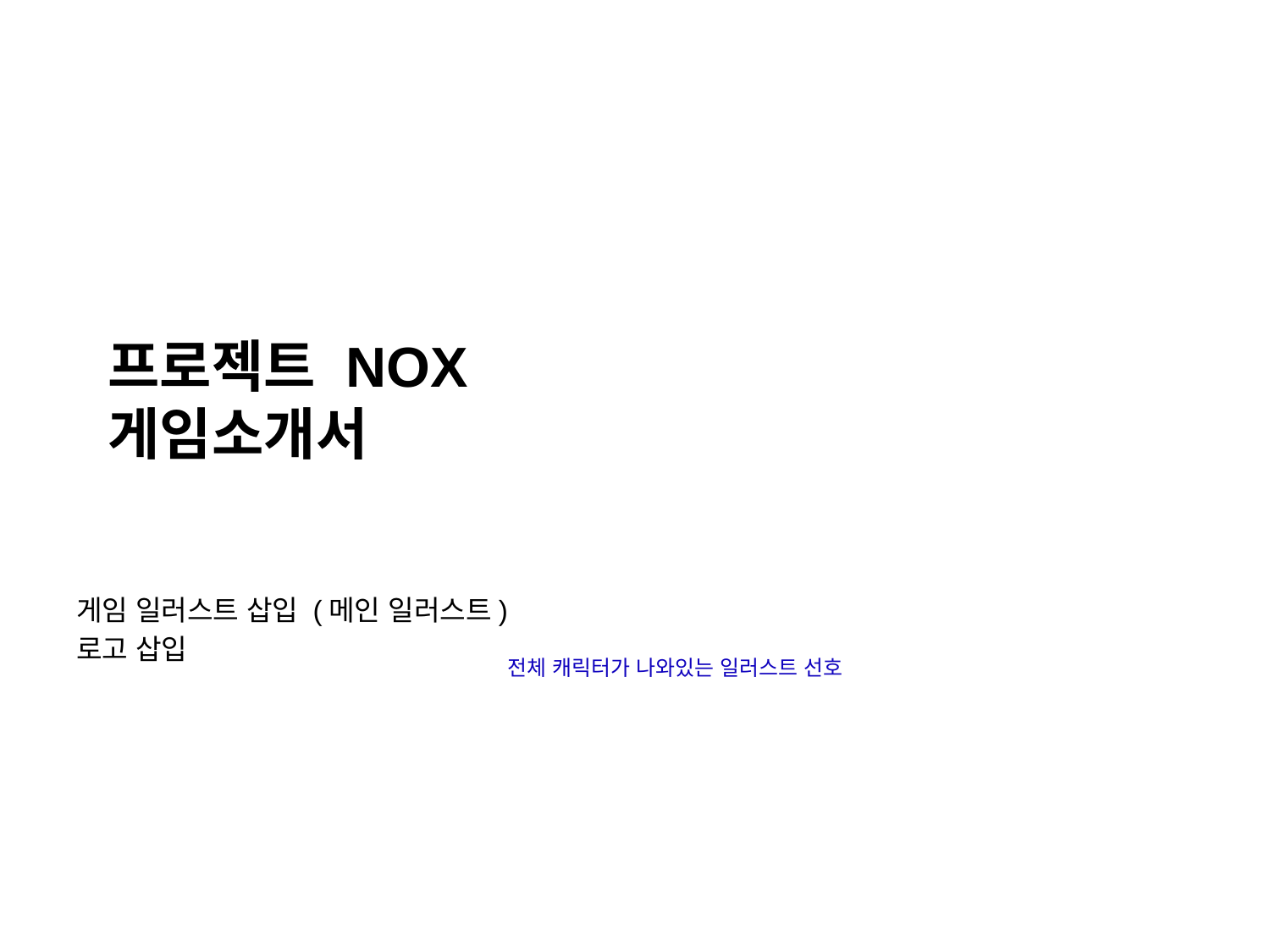

# 프로젝트 NOX 게임소개서
게임 일러스트 삽입 (메인 일러스트)
로고 삽입
전체 캐릭터가 나와있는 일러스트 선호